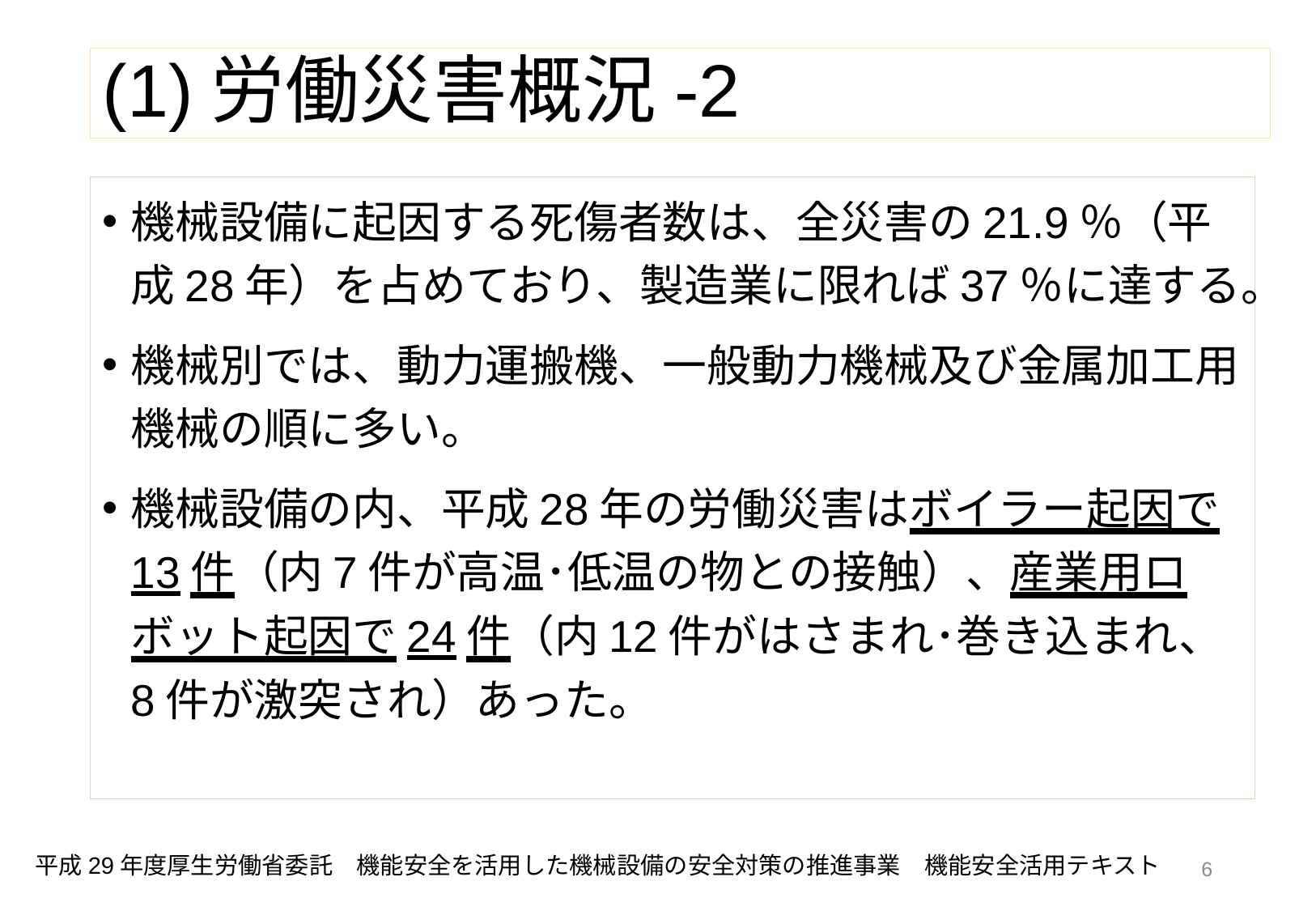

# (1)労働災害概況-2
機械設備に起因する死傷者数は、全災害の21.9％（平成28年）を占めており、製造業に限れば37％に達する。
機械別では、動力運搬機、一般動力機械及び金属加工用機械の順に多い。
機械設備の内、平成28年の労働災害はボイラー起因で13件（内7件が高温･低温の物との接触）、産業用ロボット起因で24件（内12件がはさまれ･巻き込まれ、8件が激突され）あった。
平成29年度厚生労働省委託　機能安全を活用した機械設備の安全対策の推進事業　機能安全活用テキスト
6